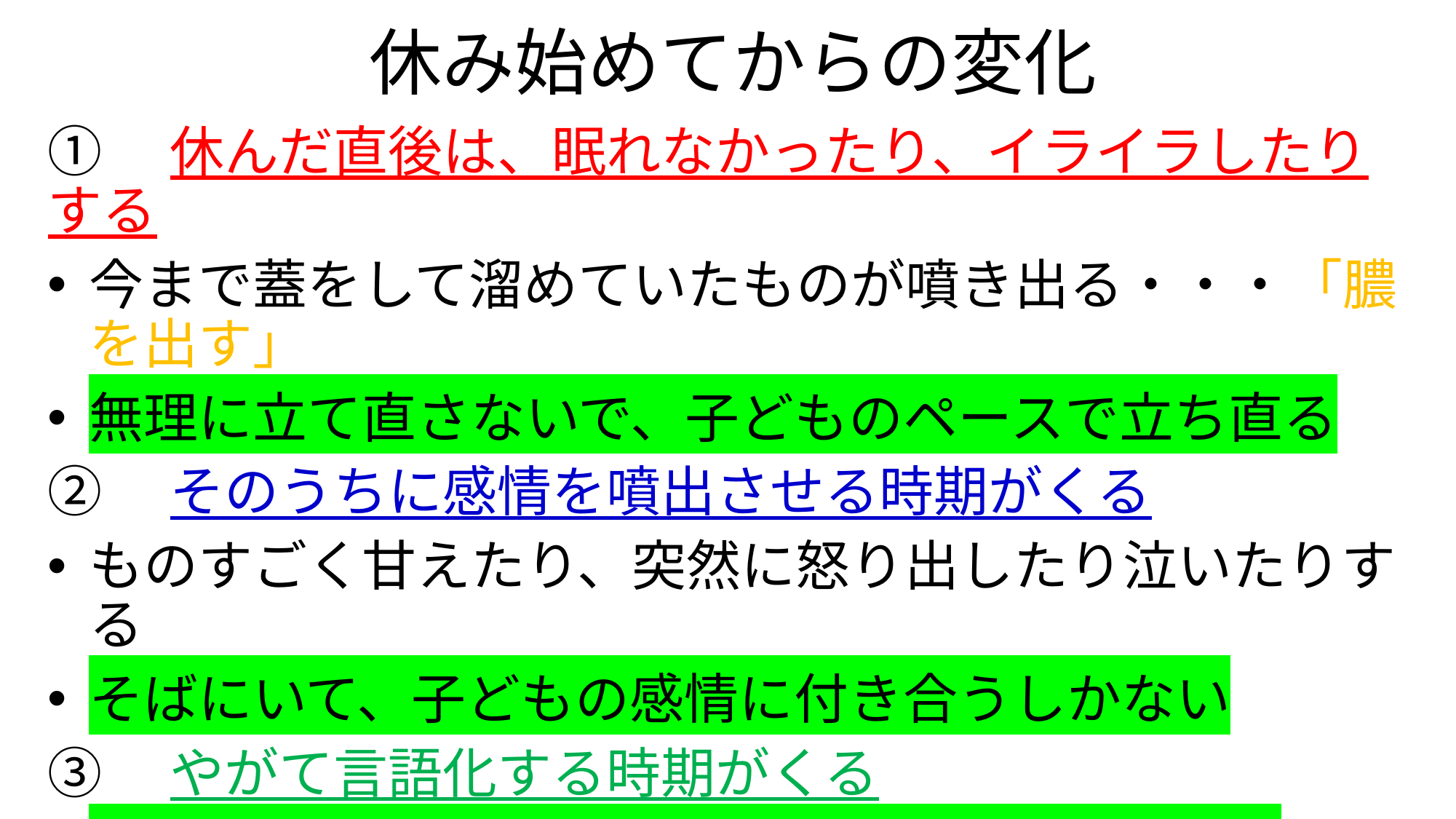

# 休み始めてからの変化
①　休んだ直後は、眠れなかったり、イライラしたりする
今まで蓋をして溜めていたものが噴き出る・・・「膿を出す」
無理に立て直さないで、子どものペースで立ち直る
②　そのうちに感情を噴出させる時期がくる
ものすごく甘えたり、突然に怒り出したり泣いたりする
そばにいて、子どもの感情に付き合うしかない
③　やがて言語化する時期がくる
子どもの話が回りくどくても、じっくり聞くこと